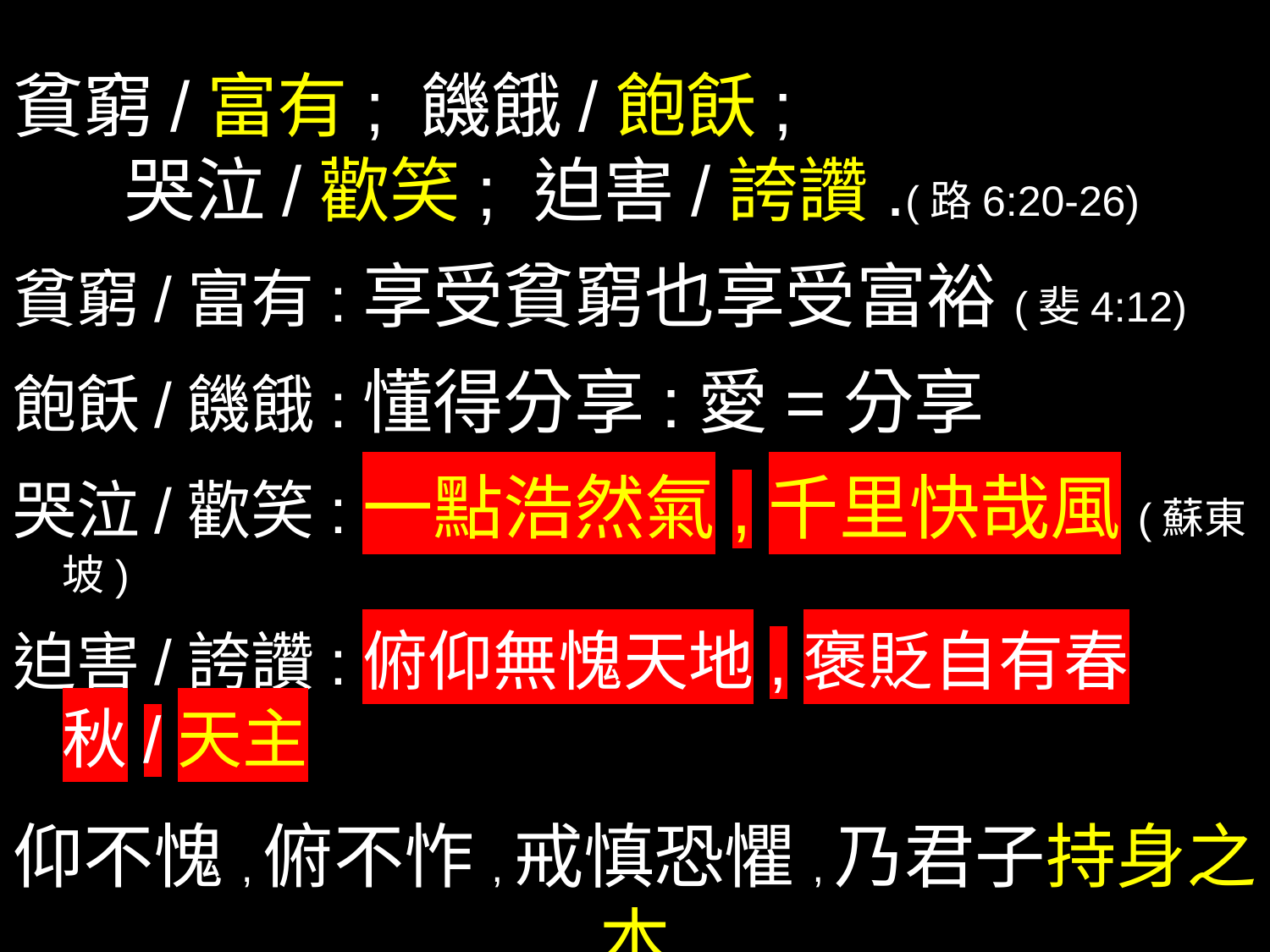

貧窮/富有; 饑餓/飽飫;
      哭泣/歡笑; 迫害/誇讚.(路6:20-26)
貧窮/富有:享受貧窮也享受富裕(斐4:12)
飽飫/饑餓:懂得分享:愛=分享
哭泣/歡笑:一點浩然氣,千里快哉風(蘇東坡)
迫害/誇讚:俯仰無愧天地,褒貶自有春秋/天主
仰不愧,俯不怍,戒慎恐懼,乃君子持身之本
上不欺,下不瞞,正大光明,是丈夫立世之方